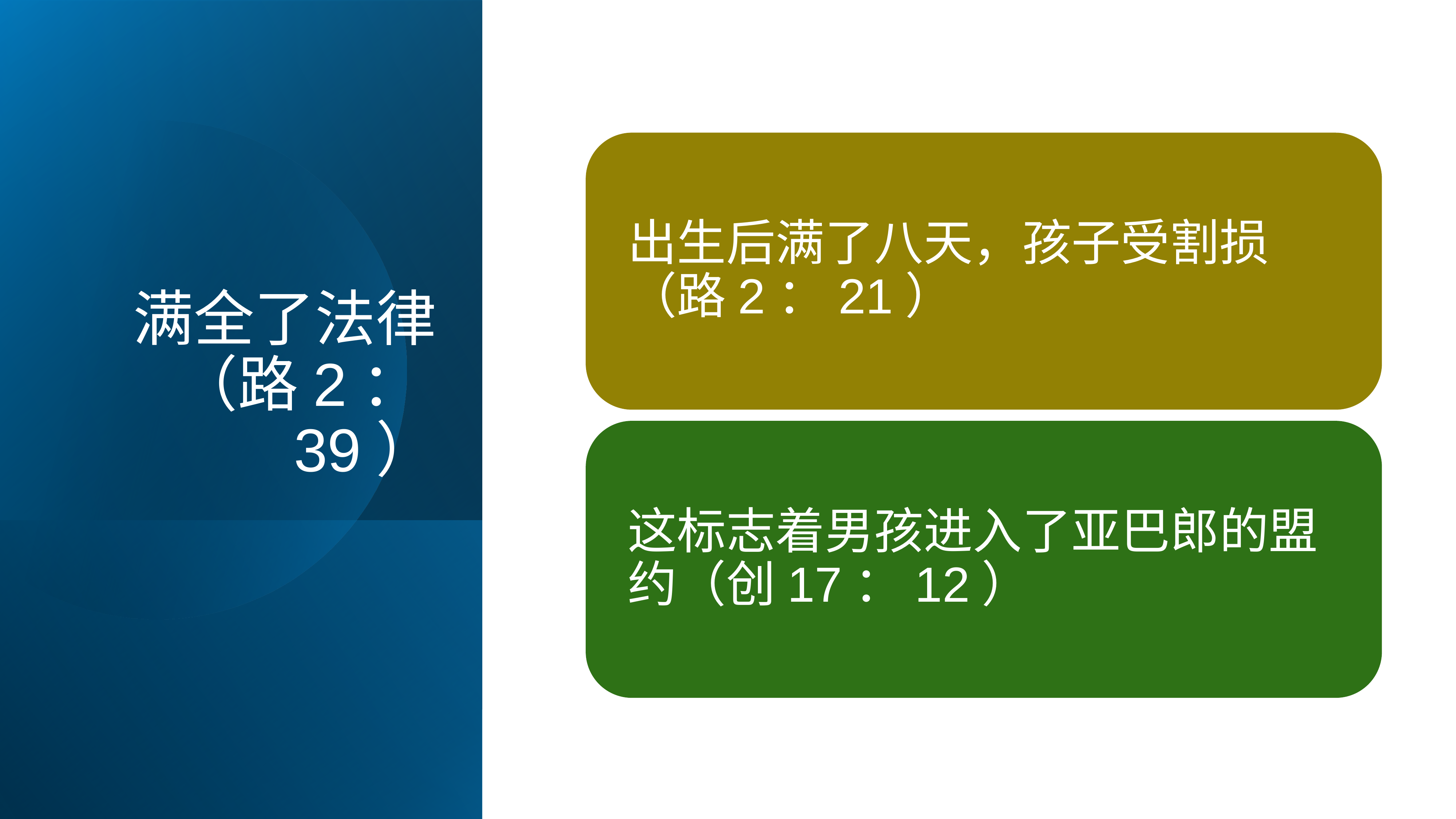

出生后满了八天，孩子受割损（路2：21）
这标志着男孩进入了亚巴郎的盟约（创17：12）

# 满全了法律（路2：39）